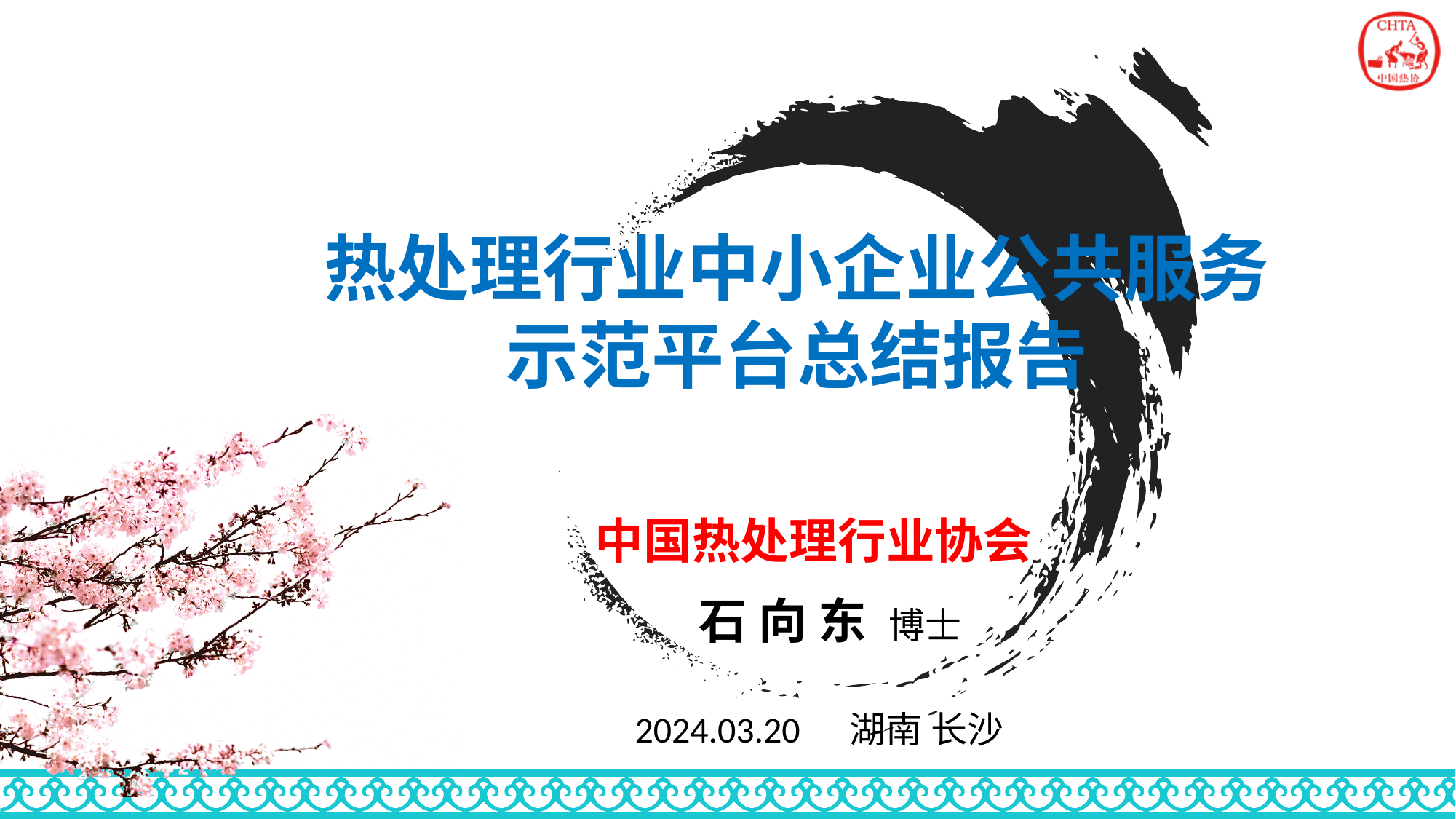

热处理行业中小企业公共服务示范平台总结报告

   中国热处理行业协会

      石 向 东  博士

                       2024.03.20     湖南 长沙